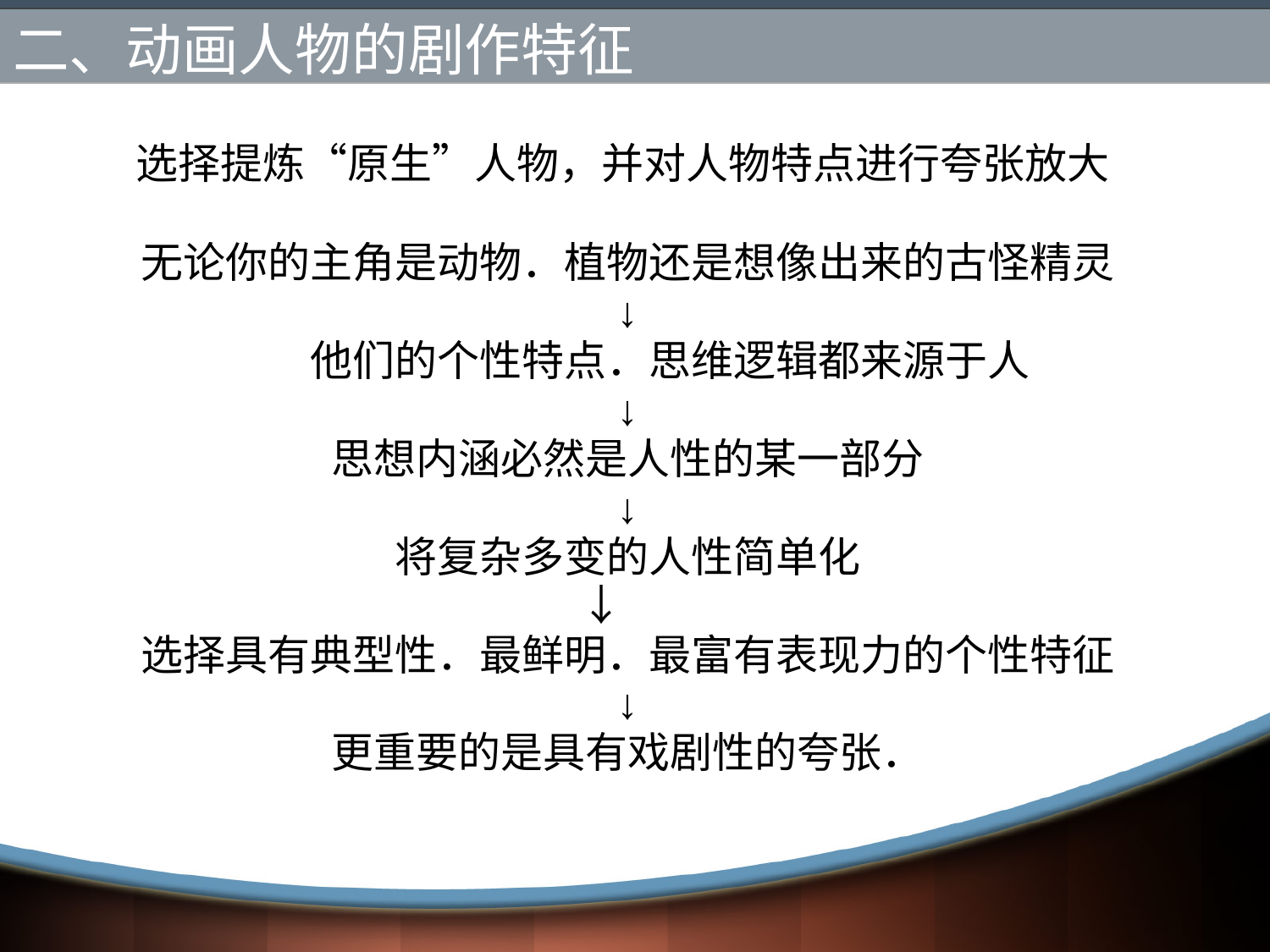

# 二、动画人物的剧作特征
选择提炼“原生”人物，并对人物特点进行夸张放大
无论你的主角是动物．植物还是想像出来的古怪精灵
↓
　　他们的个性特点．思维逻辑都来源于人
↓
思想内涵必然是人性的某一部分
↓
将复杂多变的人性简单化
↓
选择具有典型性．最鲜明．最富有表现力的个性特征
↓
更重要的是具有戏剧性的夸张．